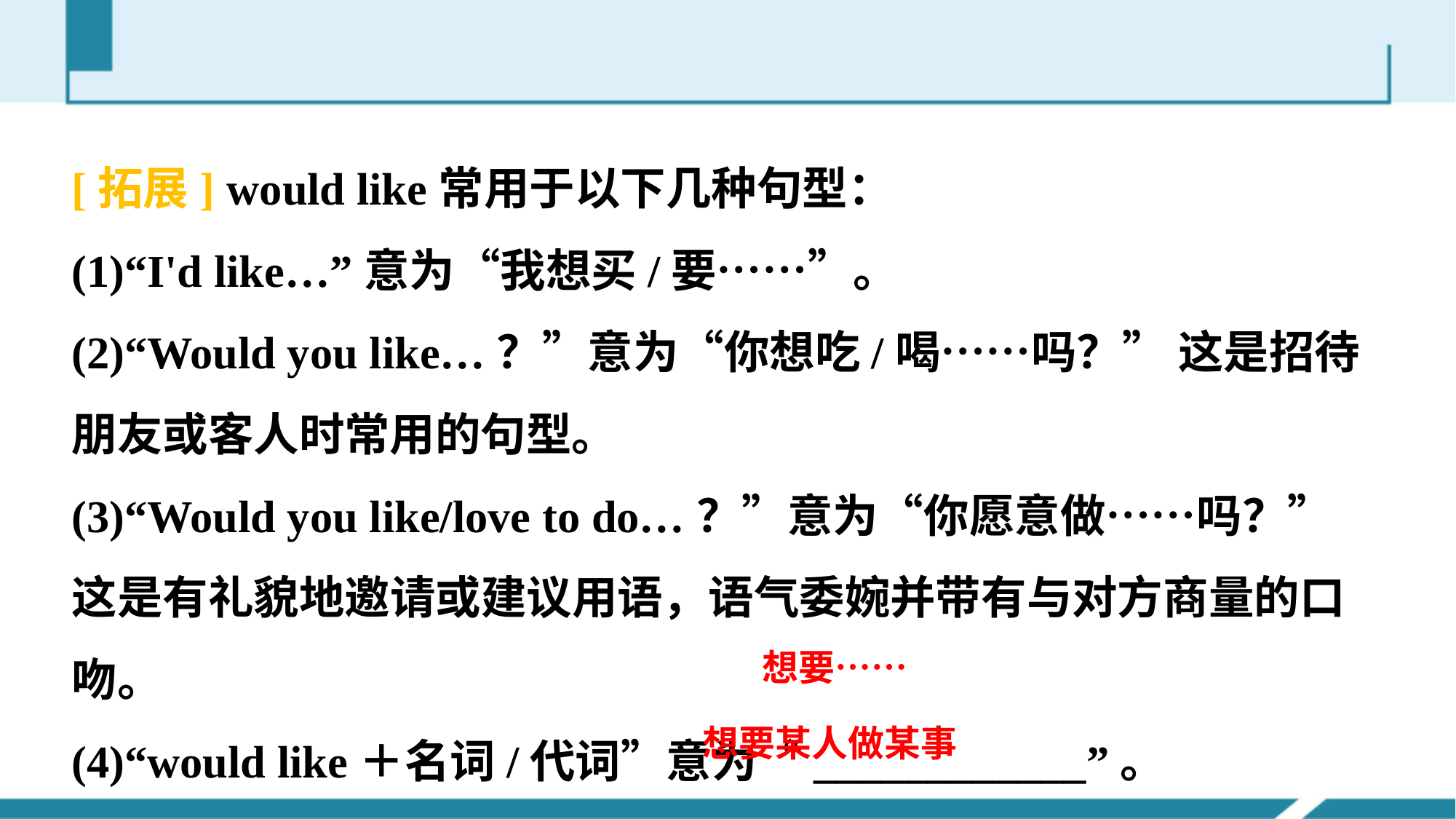

[拓展] would like常用于以下几种句型：
(1)“I'd like…”意为“我想买/要……”。
(2)“Would you like…？”意为“你想吃/喝……吗？” 这是招待朋友或客人时常用的句型。
(3)“Would you like/love to do…？”意为“你愿意做……吗？”这是有礼貌地邀请或建议用语，语气委婉并带有与对方商量的口吻。
(4)“would like＋名词/代词”意为“____________”。
(5)would like sb to do sth意为“________________”。
想要……
想要某人做某事